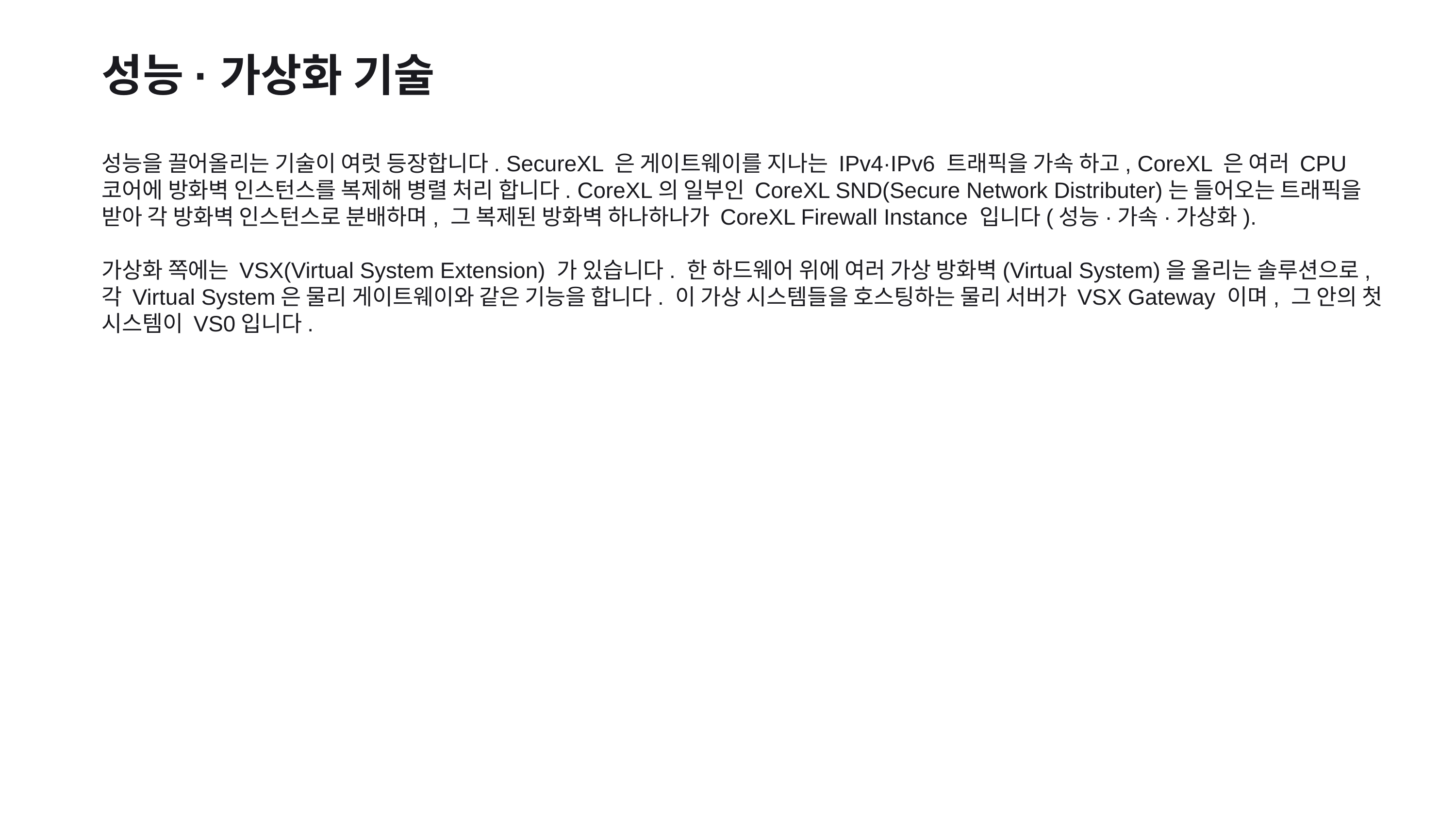

성능·가상화 기술
성능을 끌어올리는 기술이 여럿 등장합니다. SecureXL 은 게이트웨이를 지나는 IPv4·IPv6 트래픽을 가속 하고, CoreXL 은 여러 CPU 코어에 방화벽 인스턴스를 복제해 병렬 처리 합니다. CoreXL의 일부인 CoreXL SND(Secure Network Distributer)는 들어오는 트래픽을 받아 각 방화벽 인스턴스로 분배하며, 그 복제된 방화벽 하나하나가 CoreXL Firewall Instance 입니다(성능·가속·가상화).

가상화 쪽에는 VSX(Virtual System Extension) 가 있습니다. 한 하드웨어 위에 여러 가상 방화벽(Virtual System)을 올리는 솔루션으로, 각 Virtual System은 물리 게이트웨이와 같은 기능을 합니다. 이 가상 시스템들을 호스팅하는 물리 서버가 VSX Gateway 이며, 그 안의 첫 시스템이 VS0입니다.